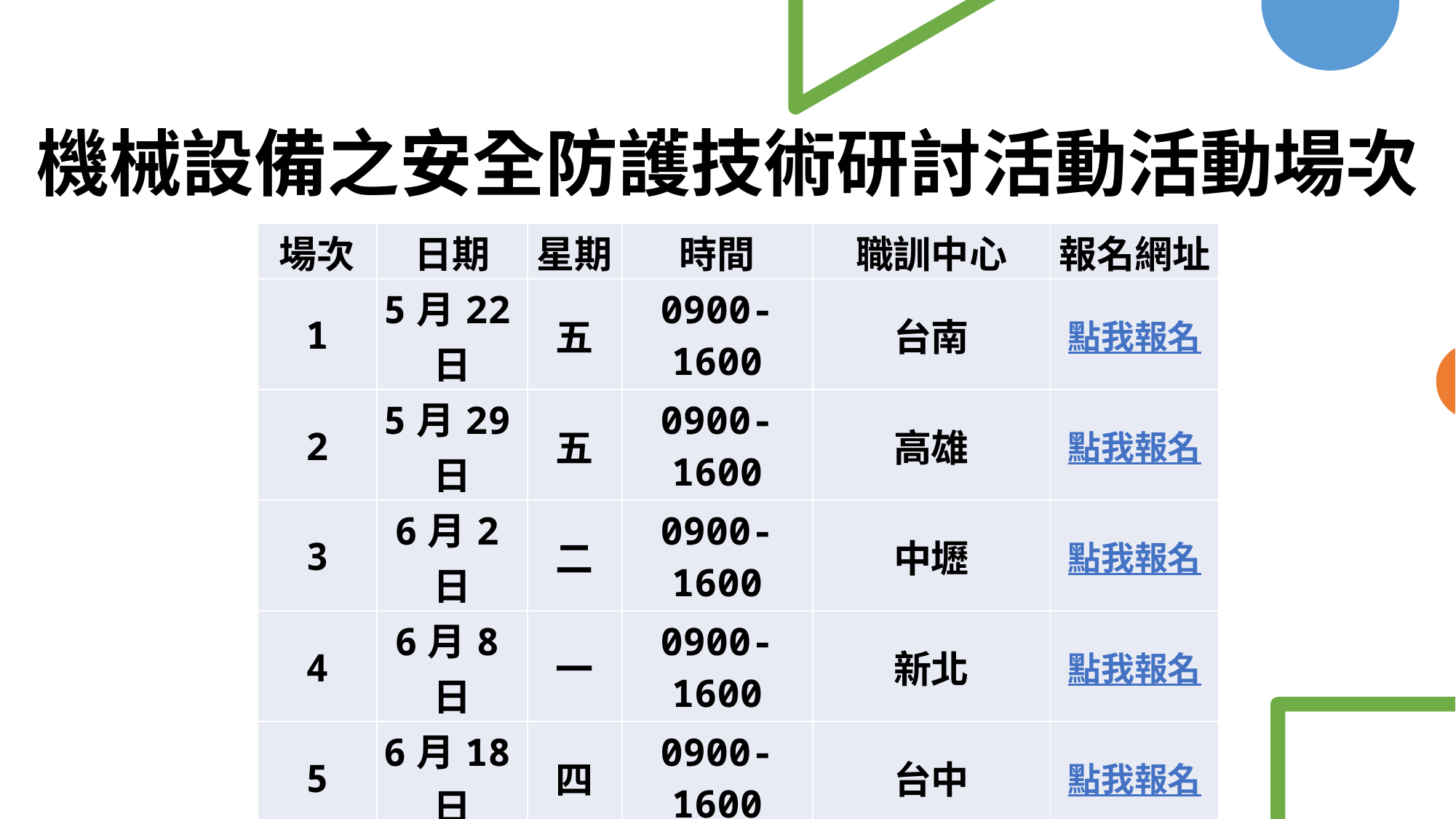

機械設備之安全防護技術研討活動活動場次
| 場次 | 日期 | 星期 | 時間 | 職訓中心 | 報名網址 |
| --- | --- | --- | --- | --- | --- |
| 1 | 5月22日 | 五 | 0900-1600 | 台南 | 點我報名 |
| 2 | 5月29日 | 五 | 0900-1600 | 高雄 | 點我報名 |
| 3 | 6月2日 | 二 | 0900-1600 | 中壢 | 點我報名 |
| 4 | 6月8日 | 一 | 0900-1600 | 新北 | 點我報名 |
| 5 | 6月18日 | 四 | 0900-1600 | 台中 | 點我報名 |
| 6 | 6月18日 | 四 | 0900-1600 | 雲林 | 點我報名 |
| 7 | 7月22日 | 三 | 0900-1600 | 彰化 | 點我報名 |
| 8 | 7月23日 | 四 | 0900-1600 | 台中 | 點我報名 |
| 9 | 7月31日 | 五 | 0900-1600 | 新竹 | 點我報名 |
| 10 | 8月14日 | 五 | 0900-1600 | 桃園 | 點我報名 |